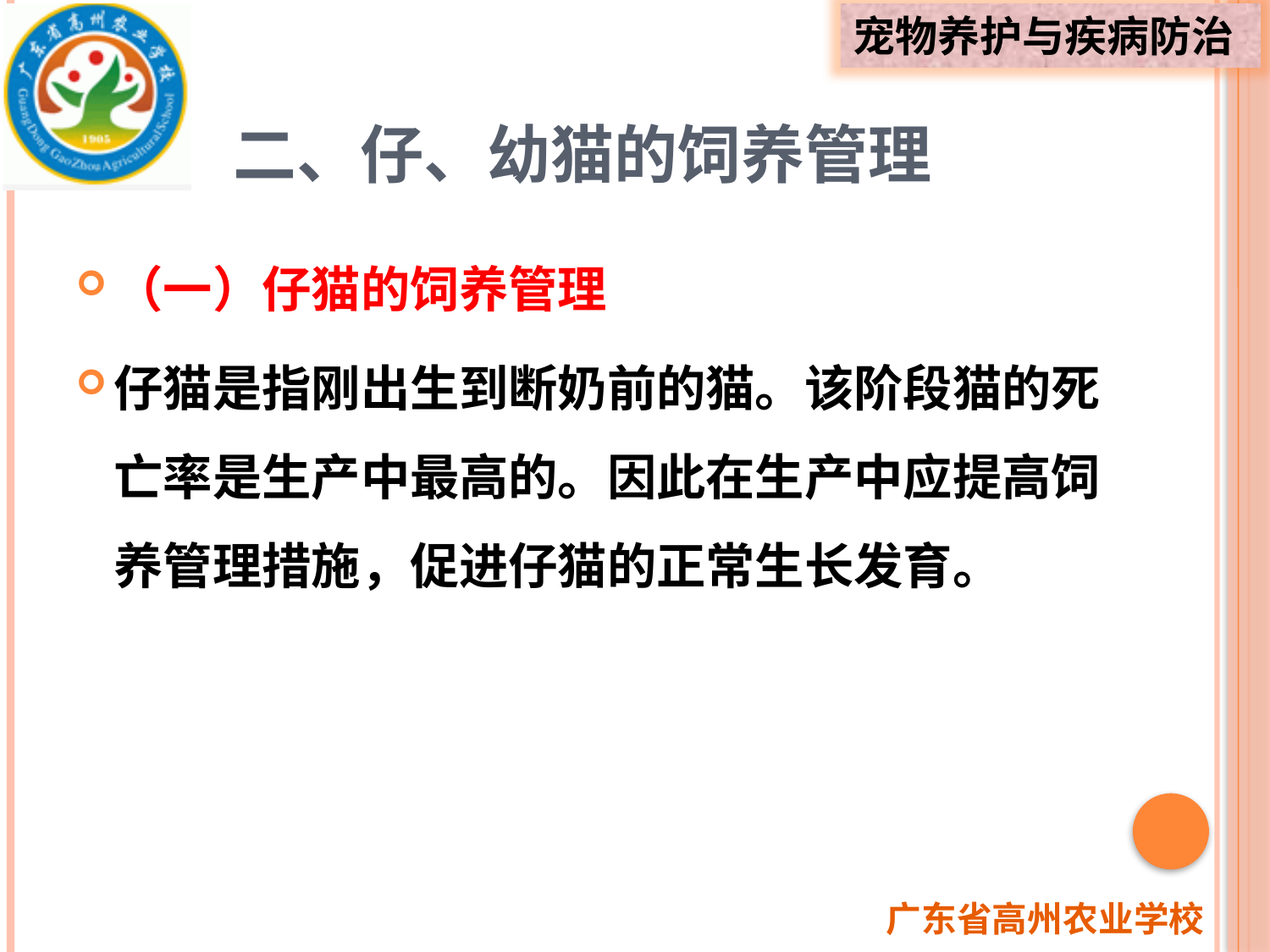

# 二、仔、幼猫的饲养管理
（一）仔猫的饲养管理
仔猫是指刚出生到断奶前的猫。该阶段猫的死亡率是生产中最高的。因此在生产中应提高饲养管理措施，促进仔猫的正常生长发育。